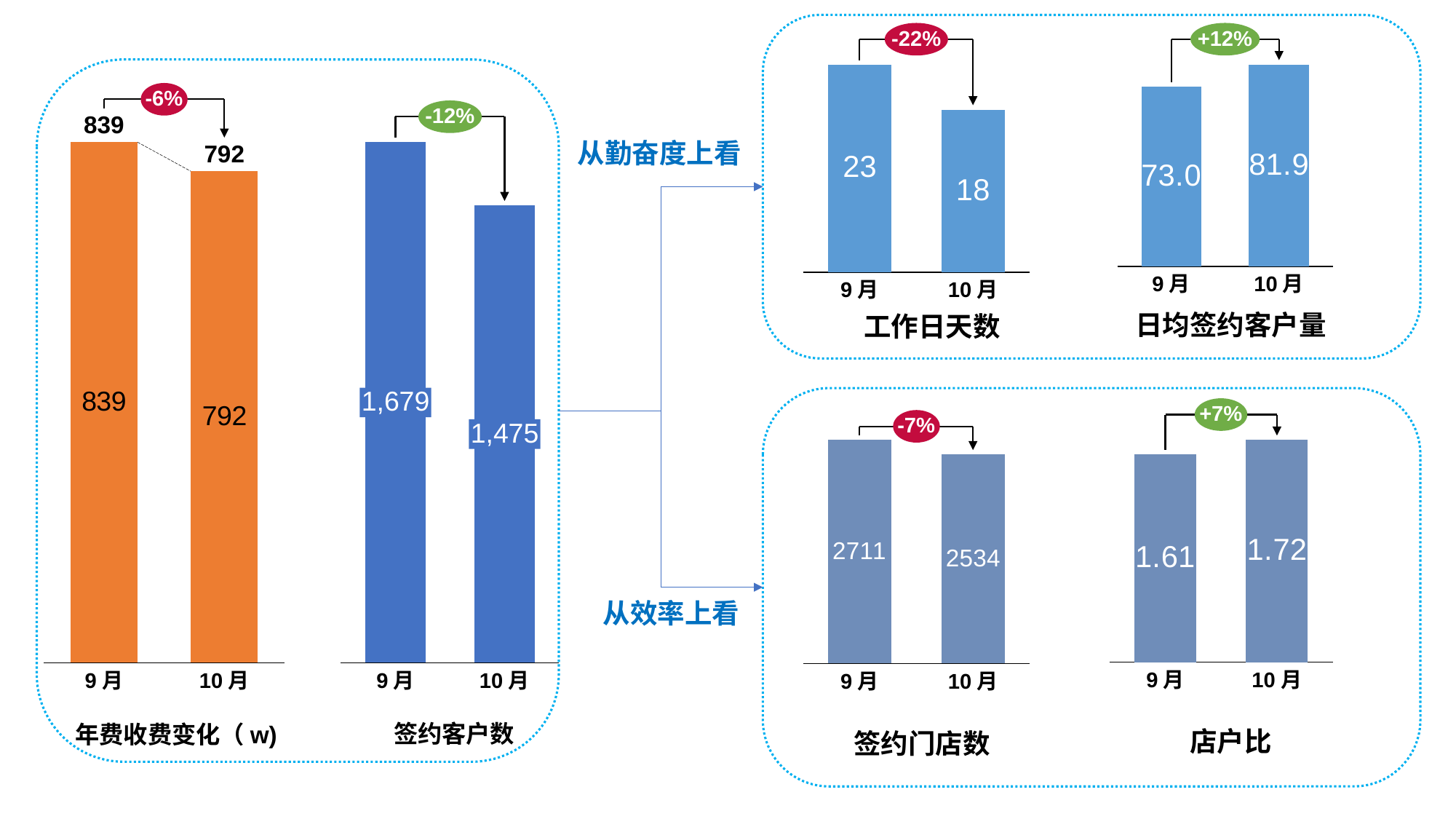

### Chart

| Category |  |
|---|---|

### Chart

| Category |  |
|---|---|
-22%
+12%

-6%

### Chart

| Category |  |
|---|---|
-12%
839
从勤奋度上看

### Chart

| Category |  |
|---|---|
792
9月
10月
9月
10月
日均签约客户量
工作日天数
1,679

### Chart

| Category |  |
|---|---|
+7%

### Chart

| Category |  |
|---|---|
-7%
1,475
从效率上看
9月
10月
9月
10月
9月
10月
9月
10月
签约客户数
年费收费变化（w)
店户比
签约门店数